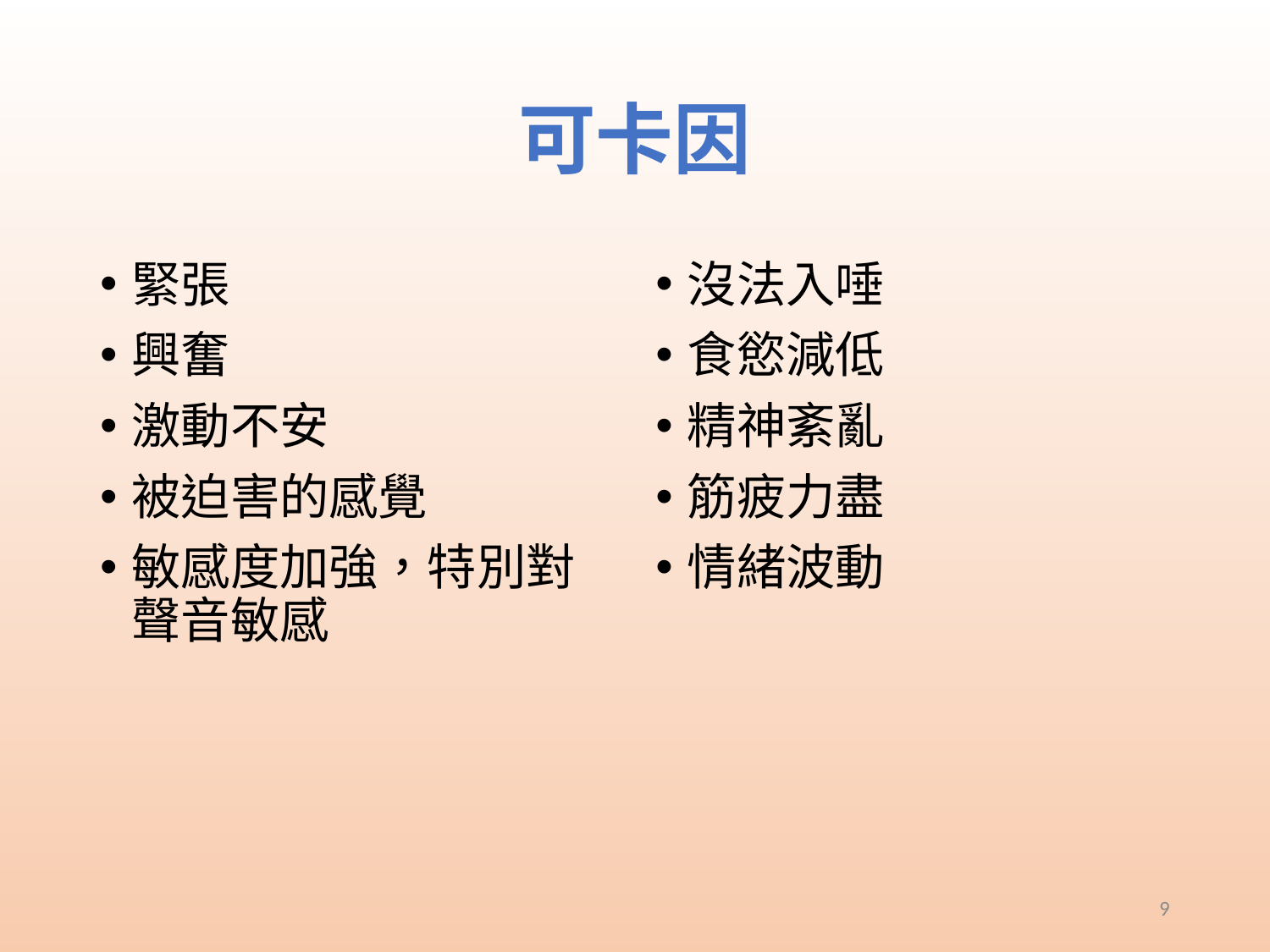

# 可卡因
緊張
興奮
激動不安
被迫害的感覺
敏感度加強，特別對聲音敏感

沒法入唾
食慾減低
精神紊亂
筋疲力盡
情緒波動

9